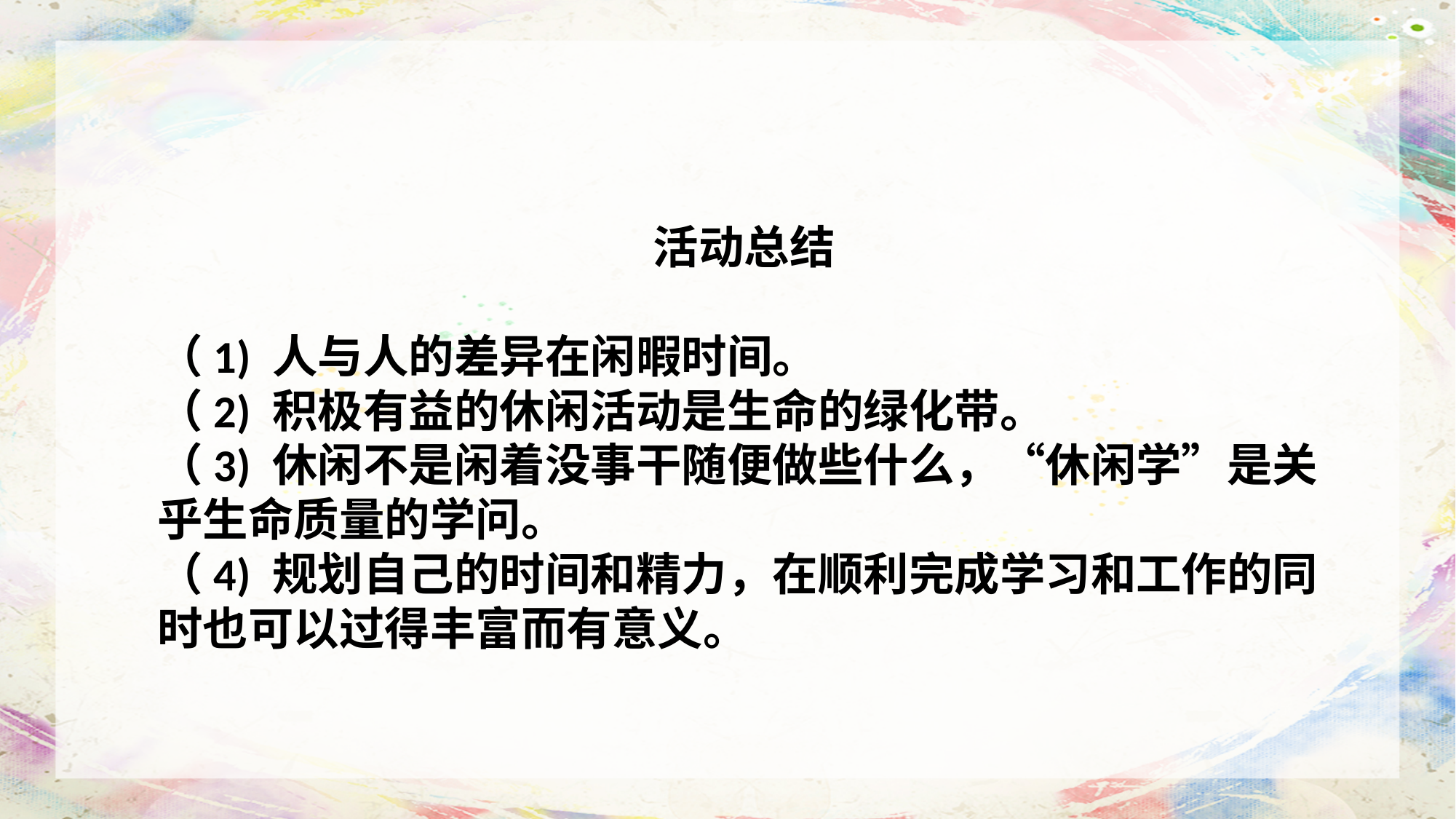

活动总结

（1) 人与人的差异在闲暇时间。
（2) 积极有益的休闲活动是生命的绿化带。
（3) 休闲不是闲着没事干随便做些什么，“休闲学”是关乎生命质量的学问。
（4) 规划自己的时间和精力，在顺利完成学习和工作的同时也可以过得丰富而有意义。